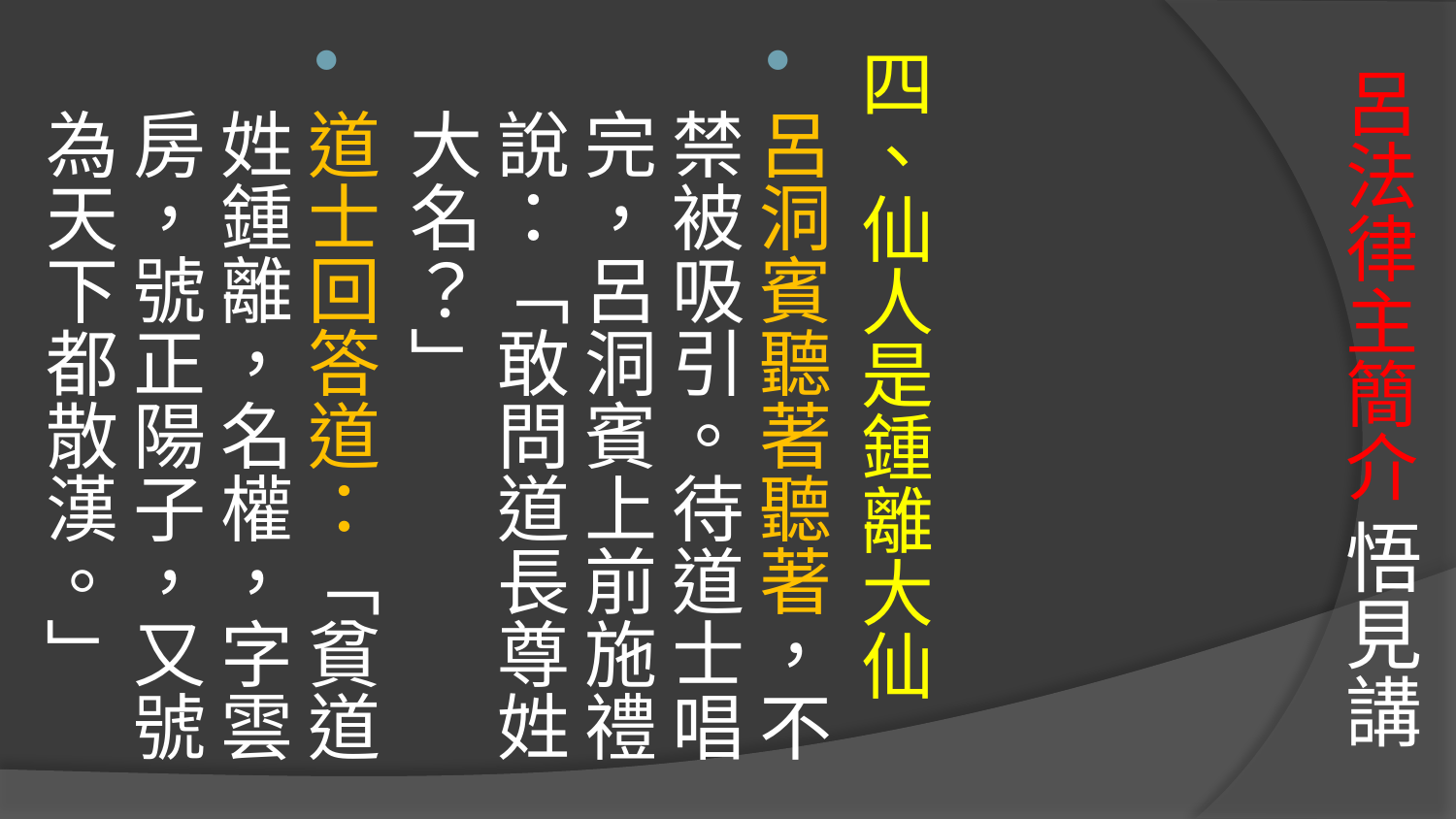

# 呂法律主簡介 悟見講
四、仙人是鍾離大仙
呂洞賓聽著聽著，不禁被吸引。待道士唱完，呂洞賓上前施禮說：「敢問道長尊姓大名？」
道士回答道：「貧道姓鍾離，名權，字雲房，號正陽子，又號為天下都散漢。」